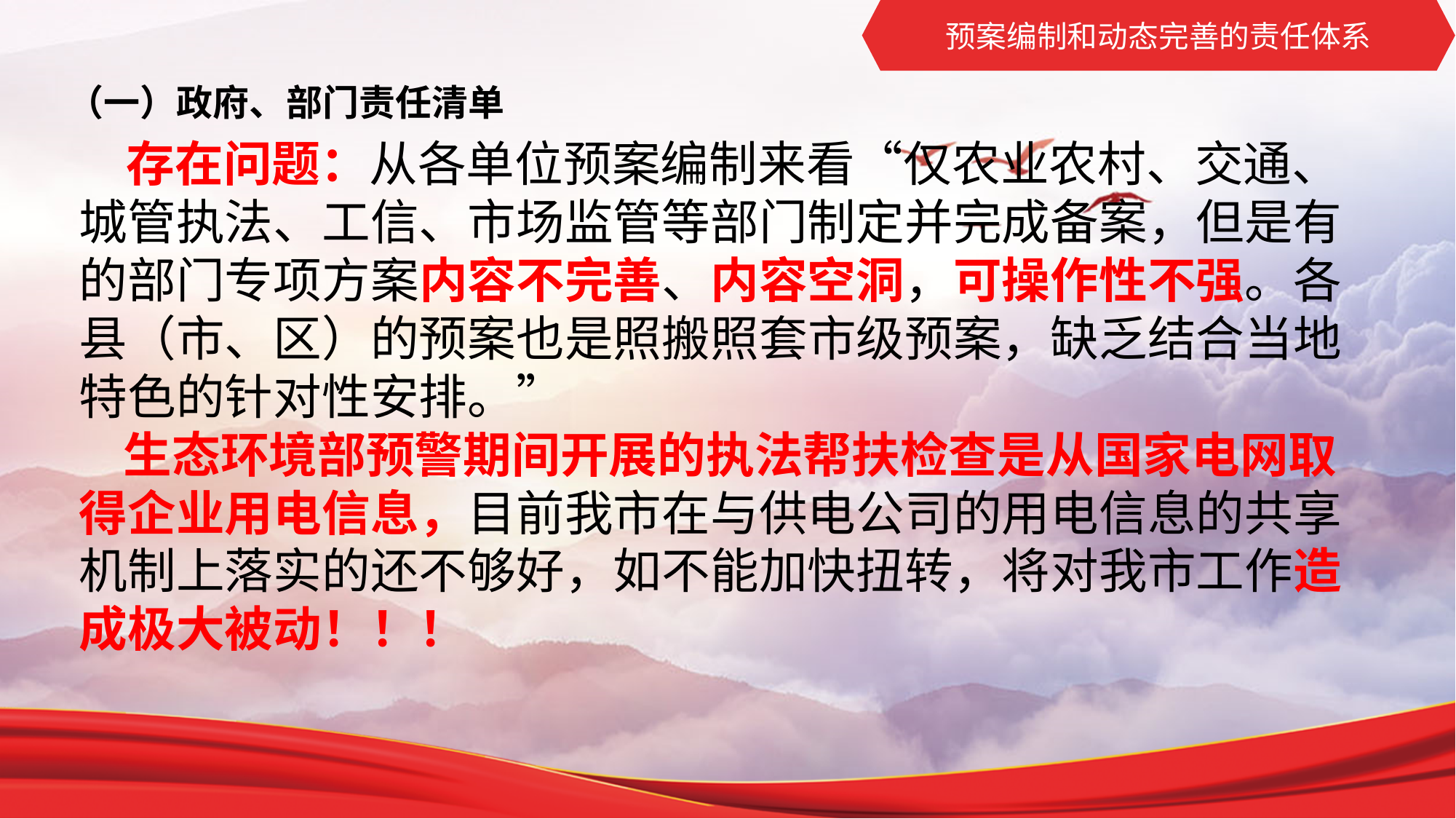

预案编制和动态完善的责任体系
（一）政府、部门责任清单
    存在问题：从各单位预案编制来看“仅农业农村、交通、城管执法、工信、市场监管等部门制定并完成备案，但是有的部门专项方案内容不完善、内容空洞，可操作性不强。各县（市、区）的预案也是照搬照套市级预案，缺乏结合当地特色的针对性安排。”
   生态环境部预警期间开展的执法帮扶检查是从国家电网取得企业用电信息，目前我市在与供电公司的用电信息的共享机制上落实的还不够好，如不能加快扭转，将对我市工作造成极大被动！！！